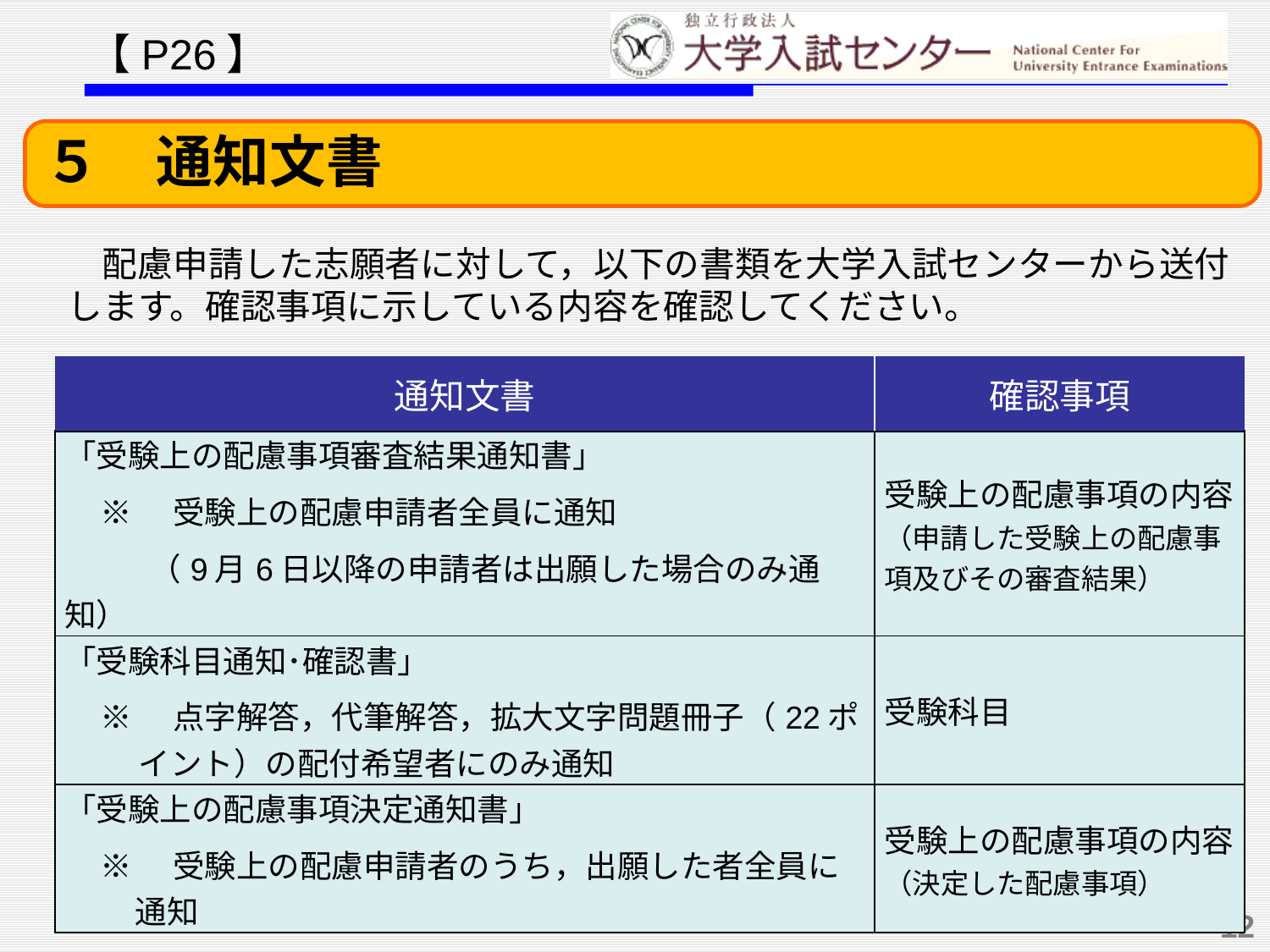

【P26】
５　通知文書
配慮申請した志願者に対して，以下の書類を大学入試センターから送付します。確認事項に示している内容を確認してください。
| 通知文書 | 確認事項 |
| --- | --- |
| 「受験上の配慮事項審査結果通知書」 ※　受験上の配慮申請者全員に通知 　　 （9月6日以降の申請者は出願した場合のみ通知） | 受験上の配慮事項の内容（申請した受験上の配慮事項及びその審査結果） |
| --- | --- |
| 「受験科目通知･確認書」 ※　点字解答，代筆解答，拡大文字問題冊子（22ポイント）の配付希望者にのみ通知 | 受験科目 |
| 「受験上の配慮事項決定通知書｣ ※　受験上の配慮申請者のうち，出願した者全員に 　　 通知 | 受験上の配慮事項の内容 （決定した配慮事項） |
12